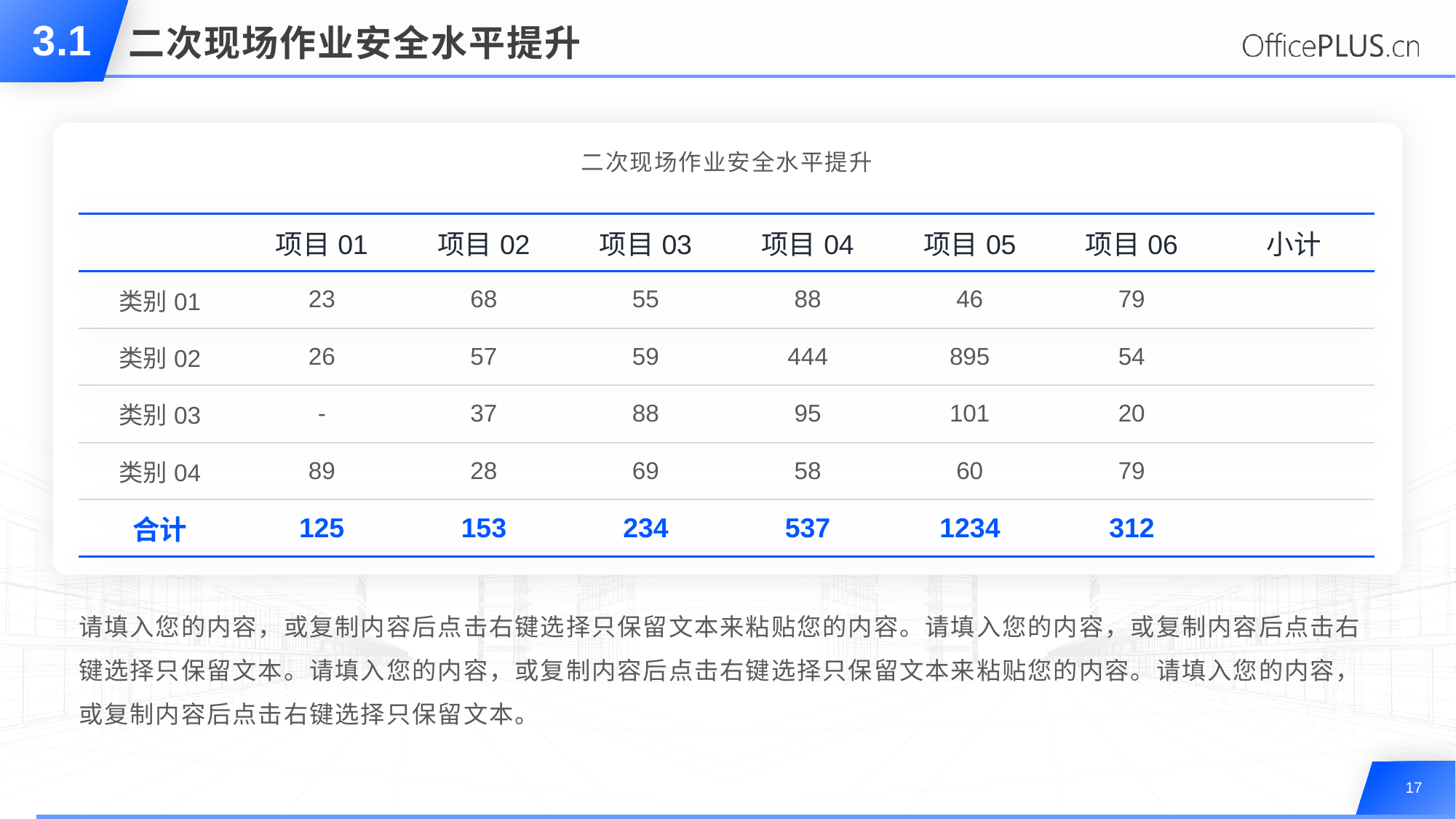

3.1
# 二次现场作业安全水平提升

二次现场作业安全水平提升
|  | 项目01 | 项目02 | 项目03 | 项目04 | 项目05 | 项目06 | 小计 |
| --- | --- | --- | --- | --- | --- | --- | --- |
| 类别01 | 23 | 68 | 55 | 88 | 46 | 79 |  |
| 类别02 | 26 | 57 | 59 | 444 | 895 | 54 |  |
| 类别03 | - | 37 | 88 | 95 | 101 | 20 |  |
| 类别04 | 89 | 28 | 69 | 58 | 60 | 79 |  |
| 合计 | 125 | 153 | 234 | 537 | 1234 | 312 |  |
请填入您的内容，或复制内容后点击右键选择只保留文本来粘贴您的内容。请填入您的内容，或复制内容后点击右键选择只保留文本。请填入您的内容，或复制内容后点击右键选择只保留文本来粘贴您的内容。请填入您的内容，或复制内容后点击右键选择只保留文本。
17